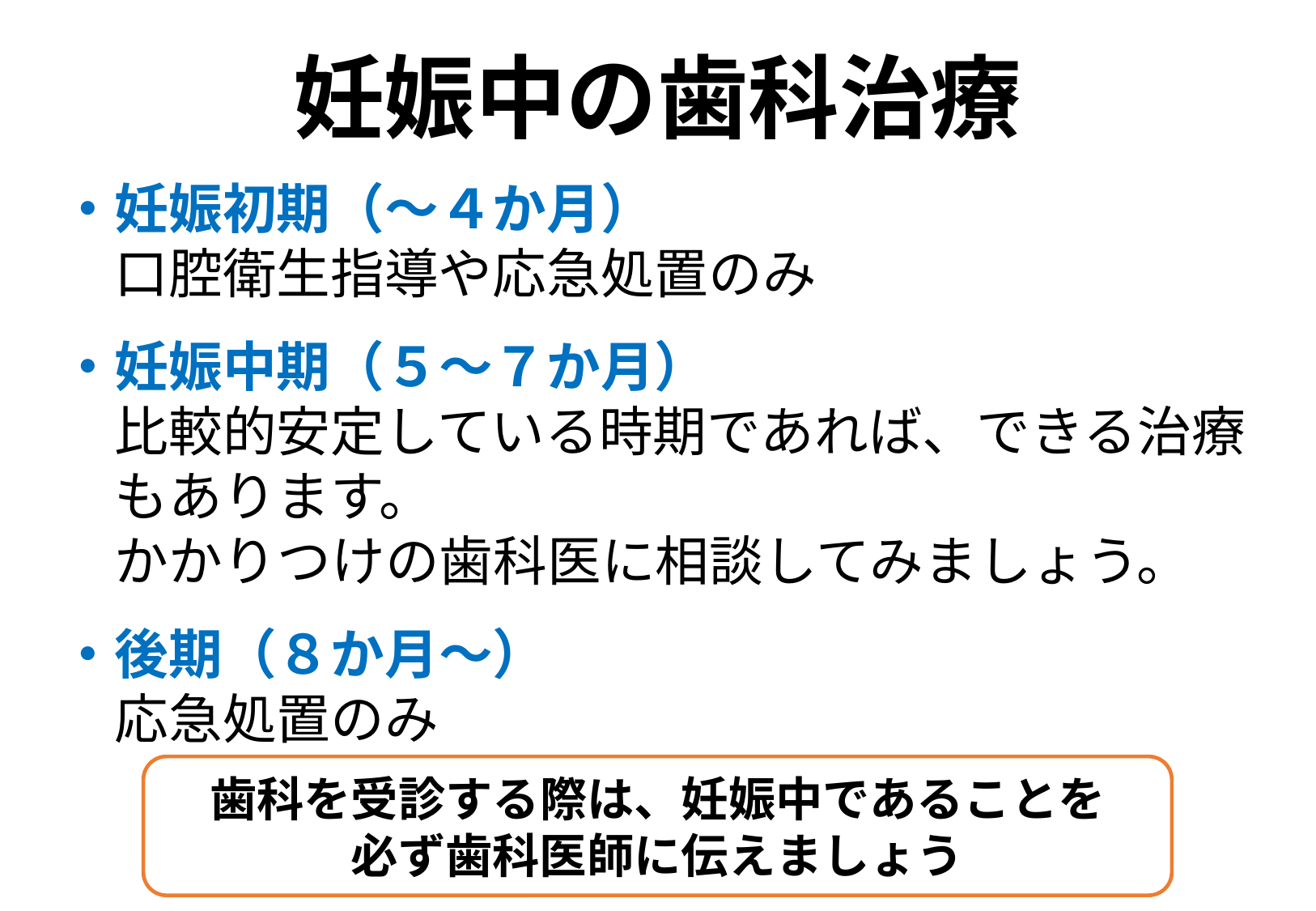

# 妊娠中の歯科治療
・妊娠初期（～４か月）
　口腔衛生指導や応急処置のみ

・妊娠中期（５～７か月）
　比較的安定している時期であれば、できる治療
　もあります。
　かかりつけの歯科医に相談してみましょう。

・後期（８か月～）
　応急処置のみ
歯科を受診する際は、妊娠中であることを
必ず歯科医師に伝えましょう